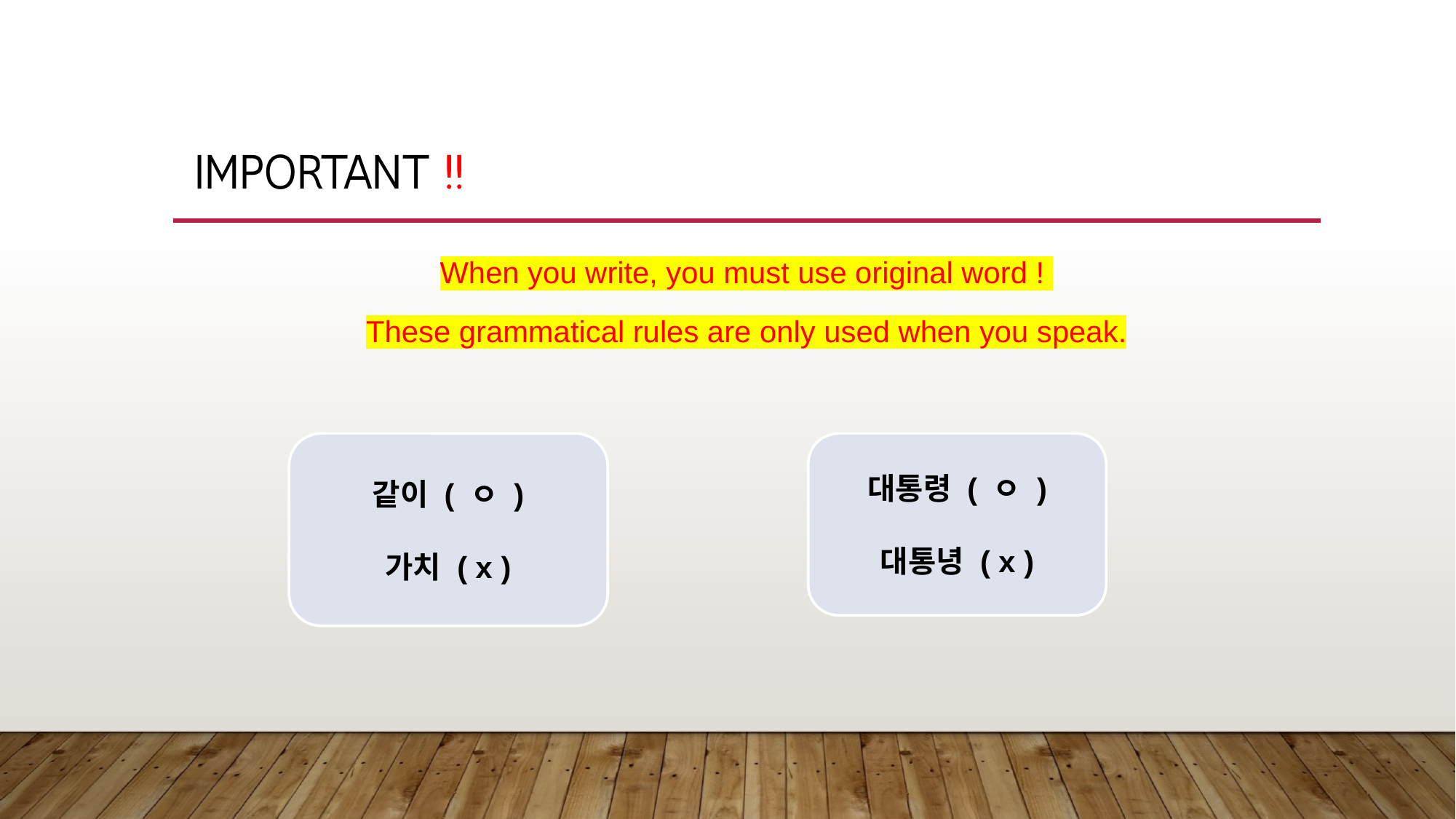

# Important !!
When you write, you must use original word !
These grammatical rules are only used when you speak.
같이 ( ㅇ )

가치 ( x )
대통령 ( ㅇ )

대통녕 ( x )